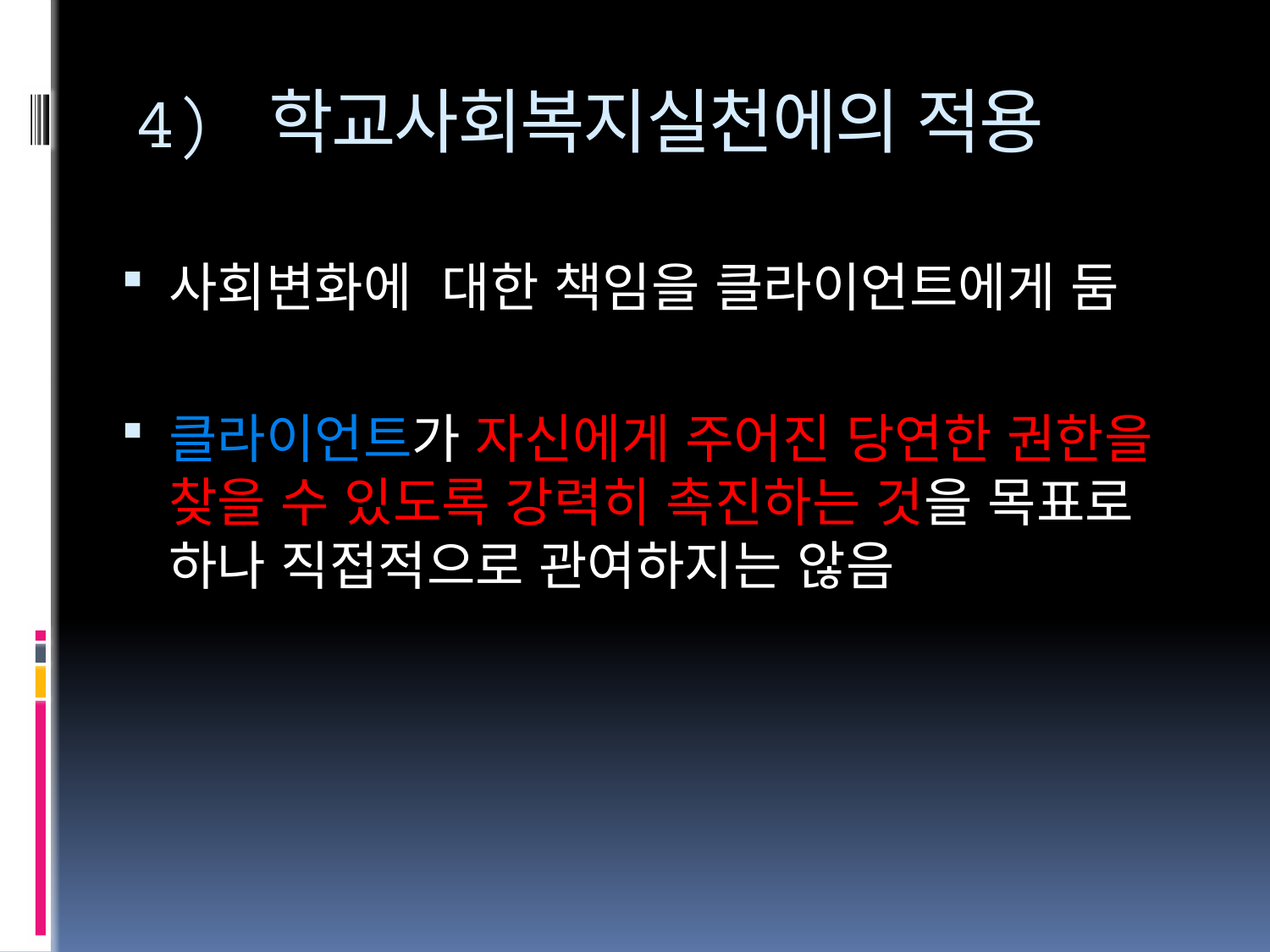

# 4) 학교사회복지실천에의 적용
사회변화에  대한 책임을 클라이언트에게 둠

클라이언트가 자신에게 주어진 당연한 권한을 찾을 수 있도록 강력히 촉진하는 것을 목표로 하나 직접적으로 관여하지는 않음